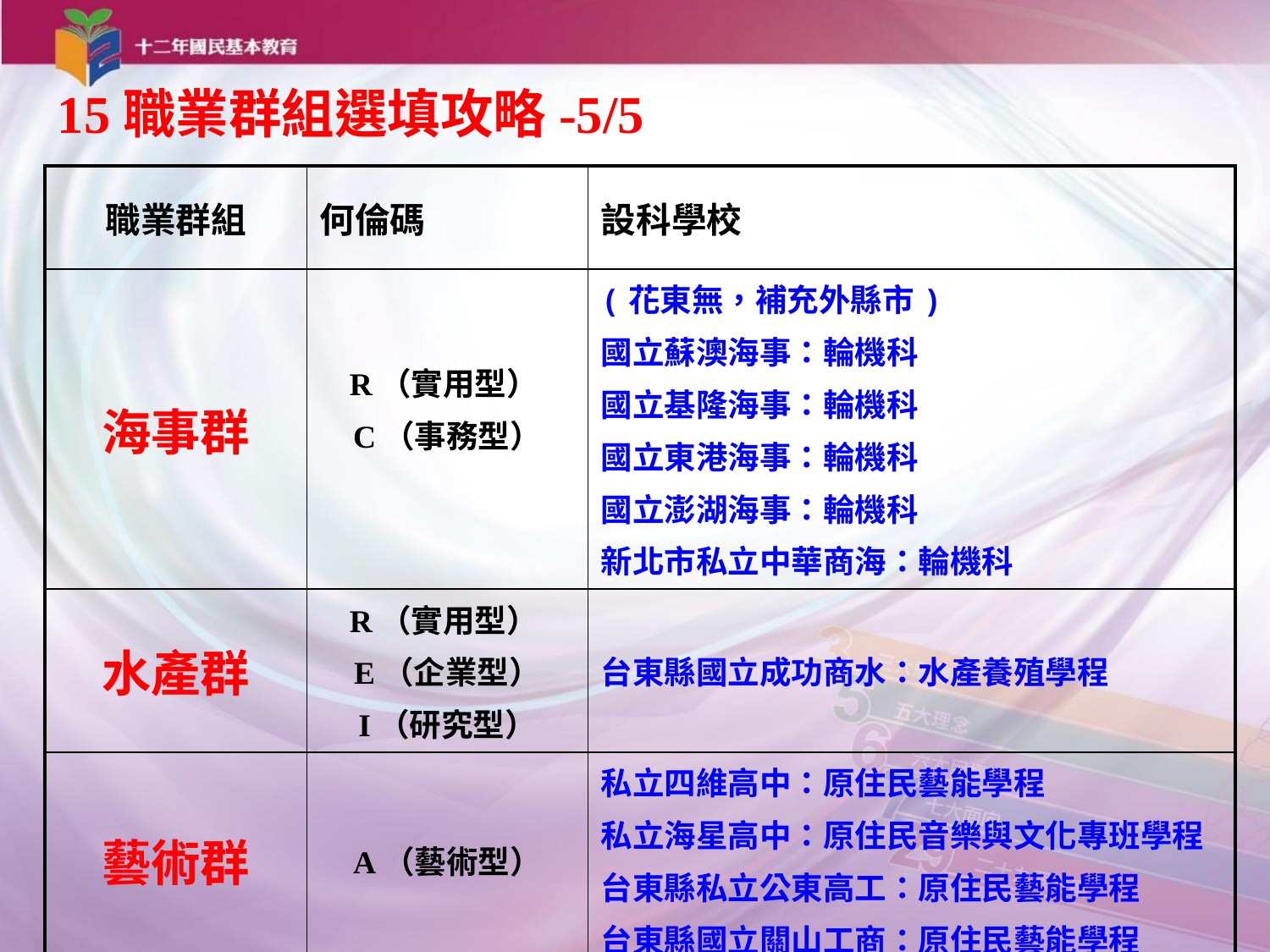

15職業群組選填攻略-5/5
| 職業群組 | 何倫碼 | 設科學校 |
| --- | --- | --- |
| 海事群 | R（實用型） C（事務型） | (花東無，補充外縣市) 國立蘇澳海事：輪機科 國立基隆海事：輪機科 國立東港海事：輪機科 國立澎湖海事：輪機科 新北市私立中華商海：輪機科 |
| 水產群 | R（實用型） E（企業型） I（研究型） | 台東縣國立成功商水：水產養殖學程 |
| 藝術群 | A（藝術型） | 私立四維高中：原住民藝能學程 私立海星高中：原住民音樂與文化專班學程 台東縣私立公東高工：原住民藝能學程 台東縣國立關山工商：原住民藝能學程 |